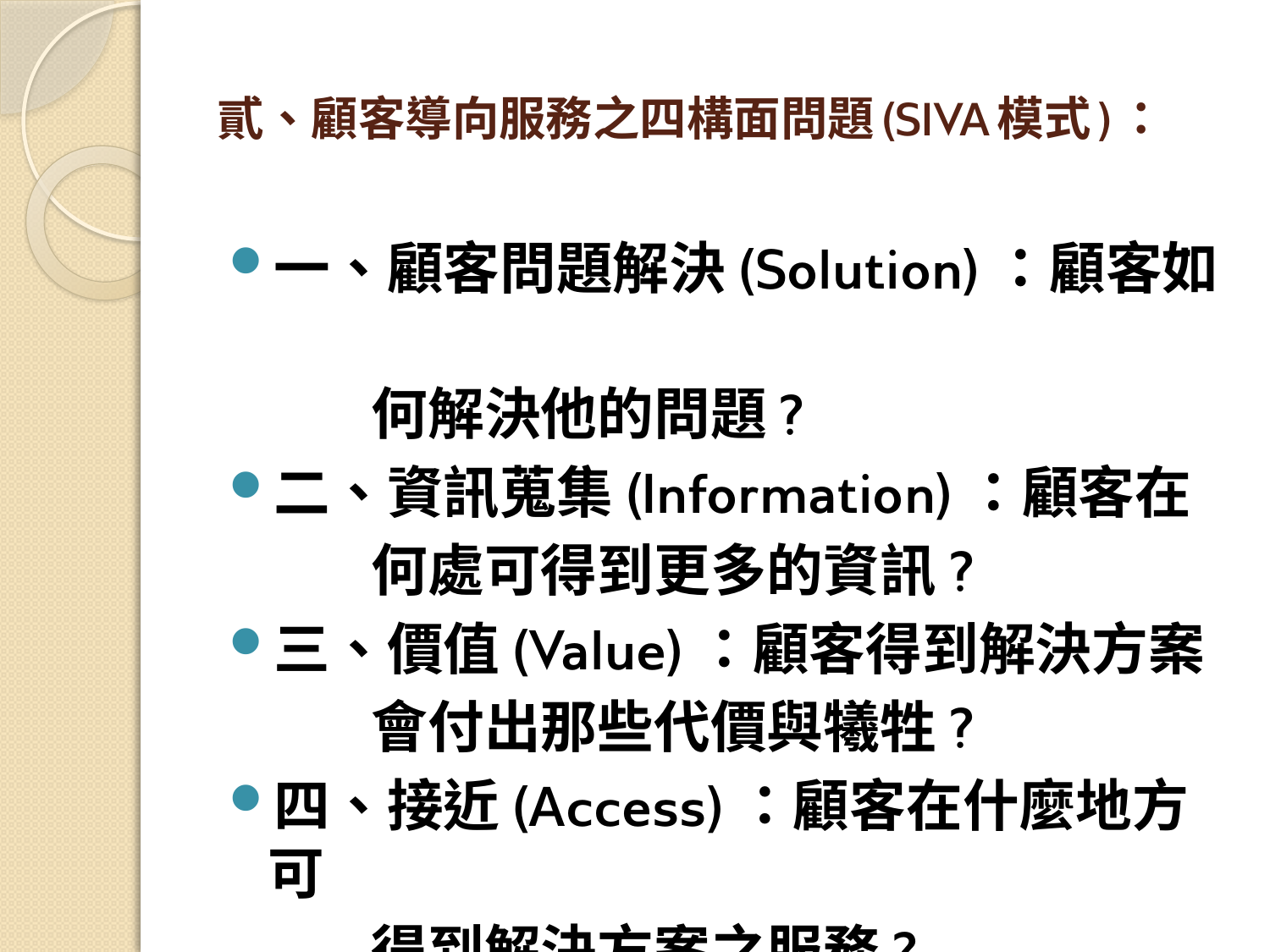

# 貳、顧客導向服務之四構面問題(SIVA模式)：
一、顧客問題解決(Solution)：顧客如
          何解決他的問題?
二、資訊蒐集(Information)：顧客在
          何處可得到更多的資訊?
三、價值(Value)：顧客得到解決方案
          會付出那些代價與犧牲?
四、接近(Access)：顧客在什麼地方可
          得到解決方案之服務?